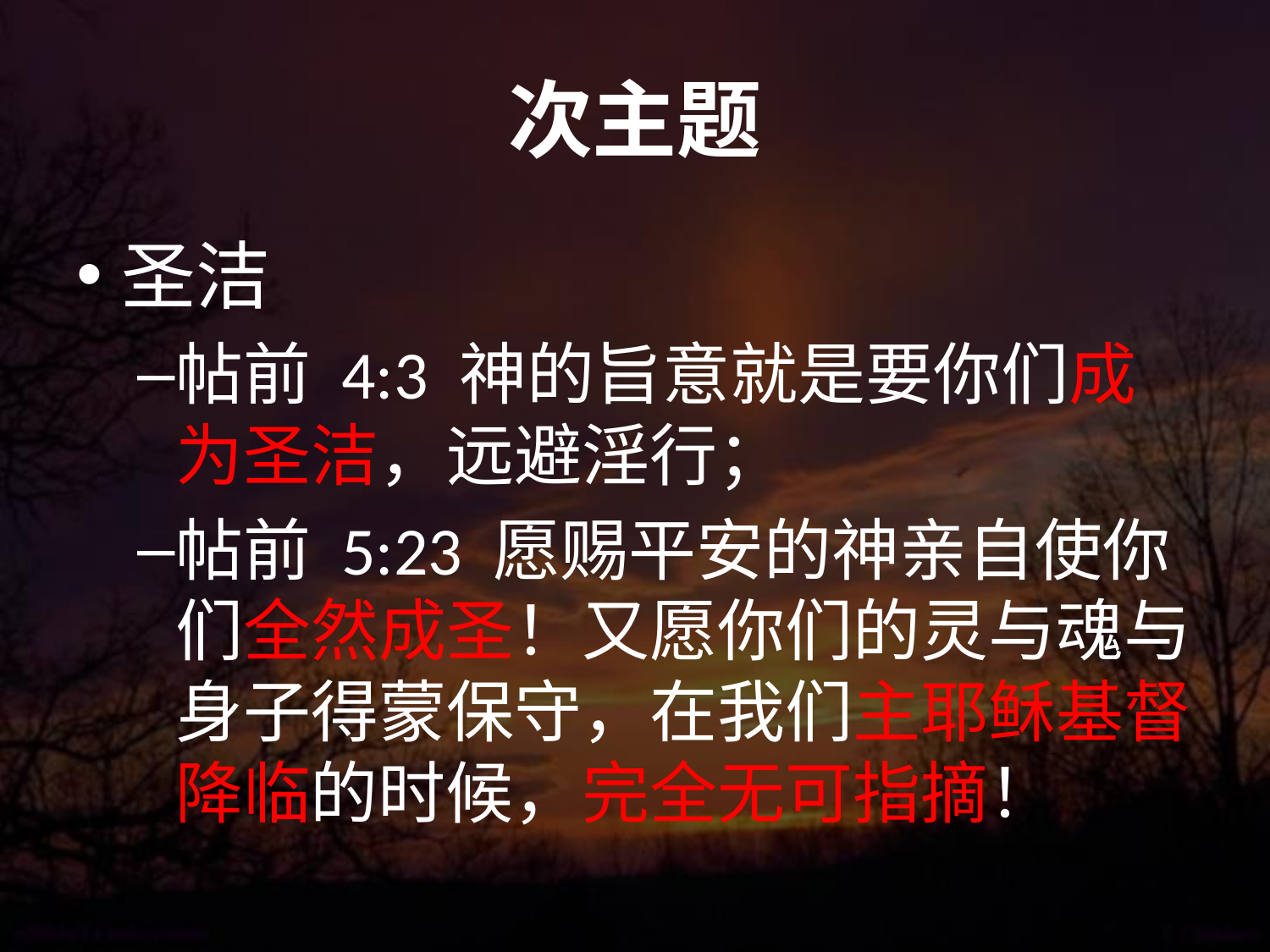

# 次主题
圣洁
帖前 4:3 神的旨意就是要你们成为圣洁，远避淫行；
帖前 5:23 愿赐平安的神亲自使你们全然成圣！又愿你们的灵与魂与身子得蒙保守，在我们主耶稣基督降临的时候，完全无可指摘！